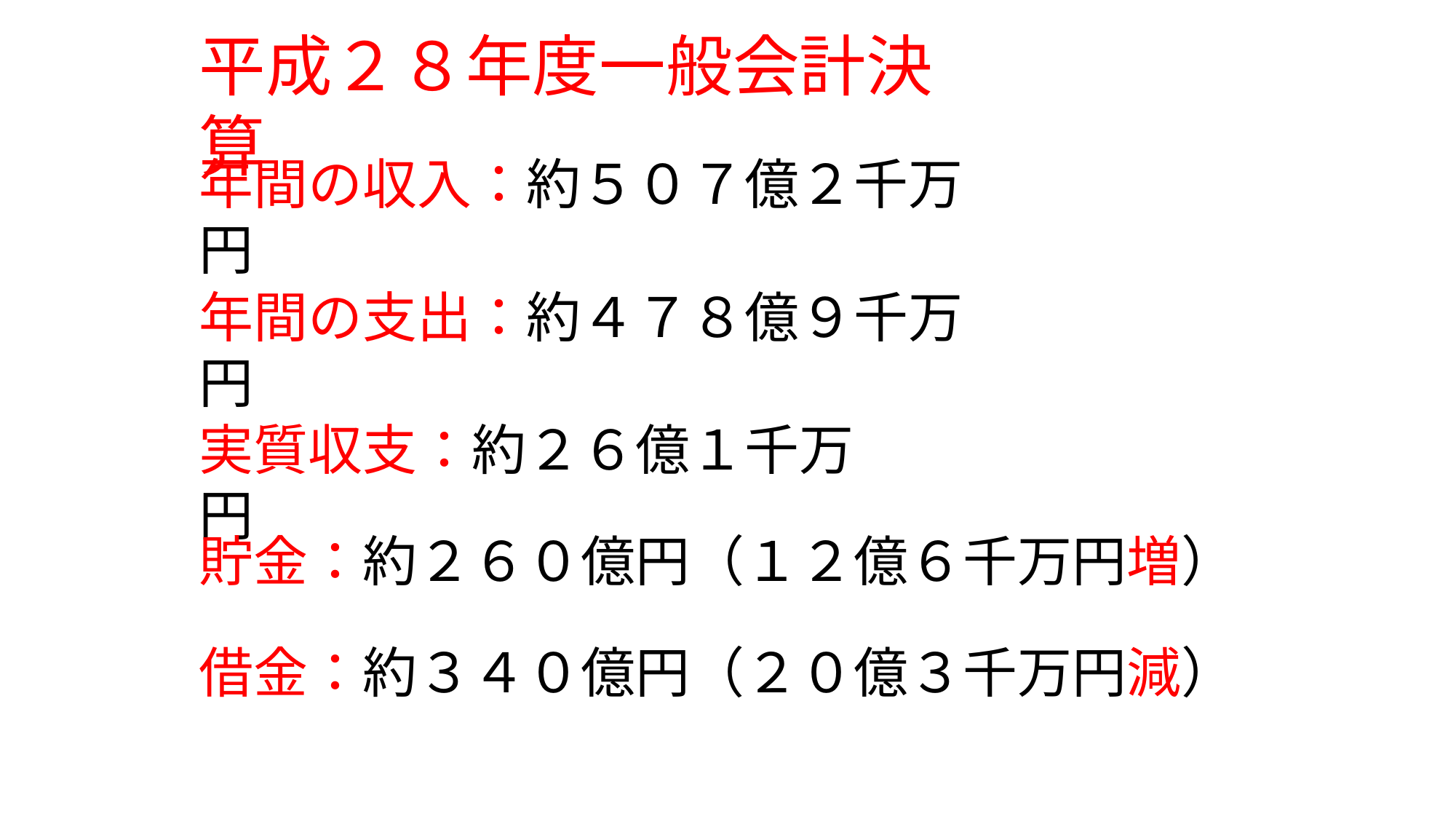

平成２８年度一般会計決算
年間の収入：約５０７億２千万円
年間の支出：約４７８億９千万円
実質収支：約２６億１千万円
貯金：約２６０億円（１２億６千万円増）
借金：約３４０億円（２０億３千万円減）